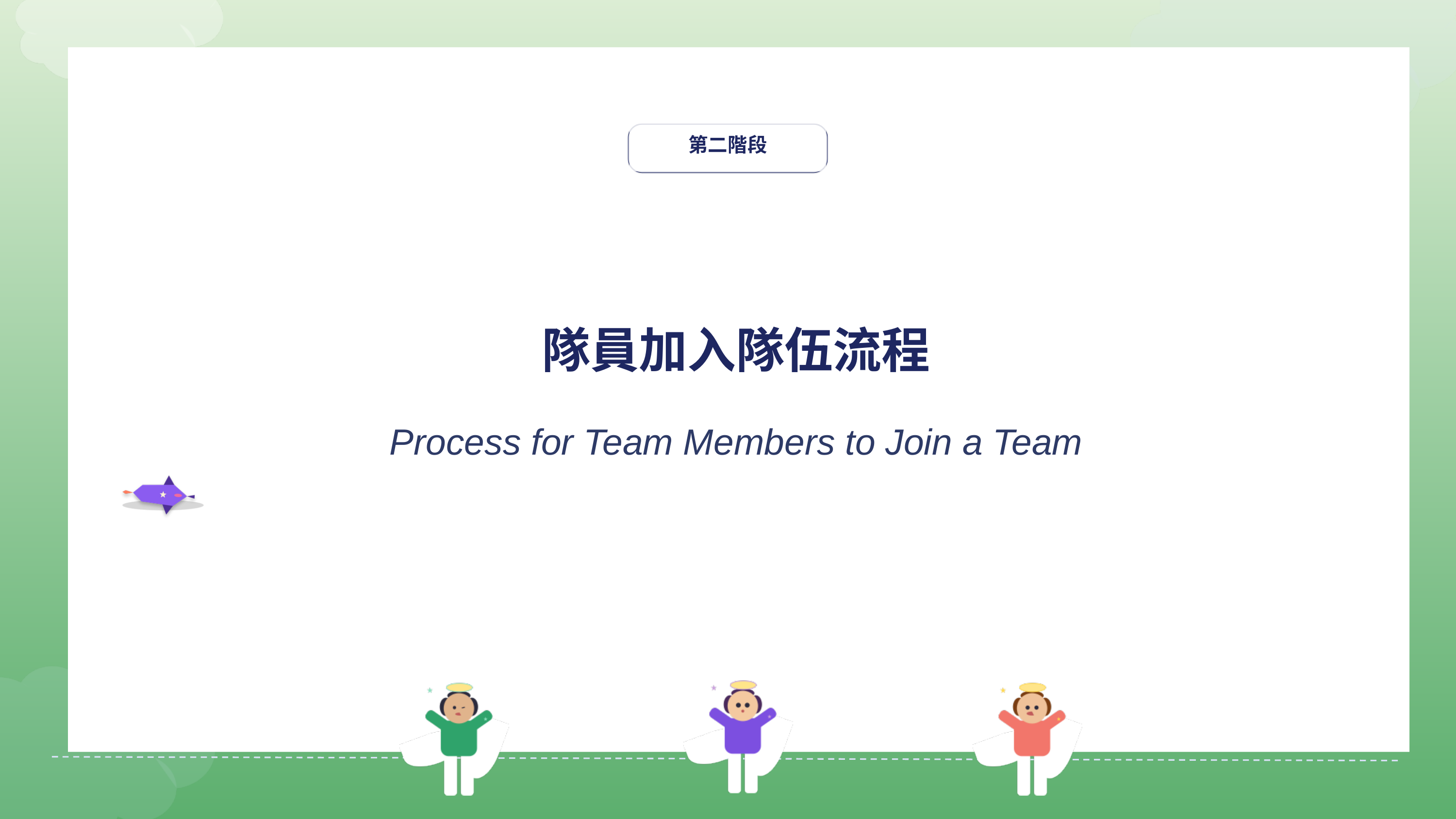

第二階段

隊員加入隊伍流程

Process for Team Members to Join a Team